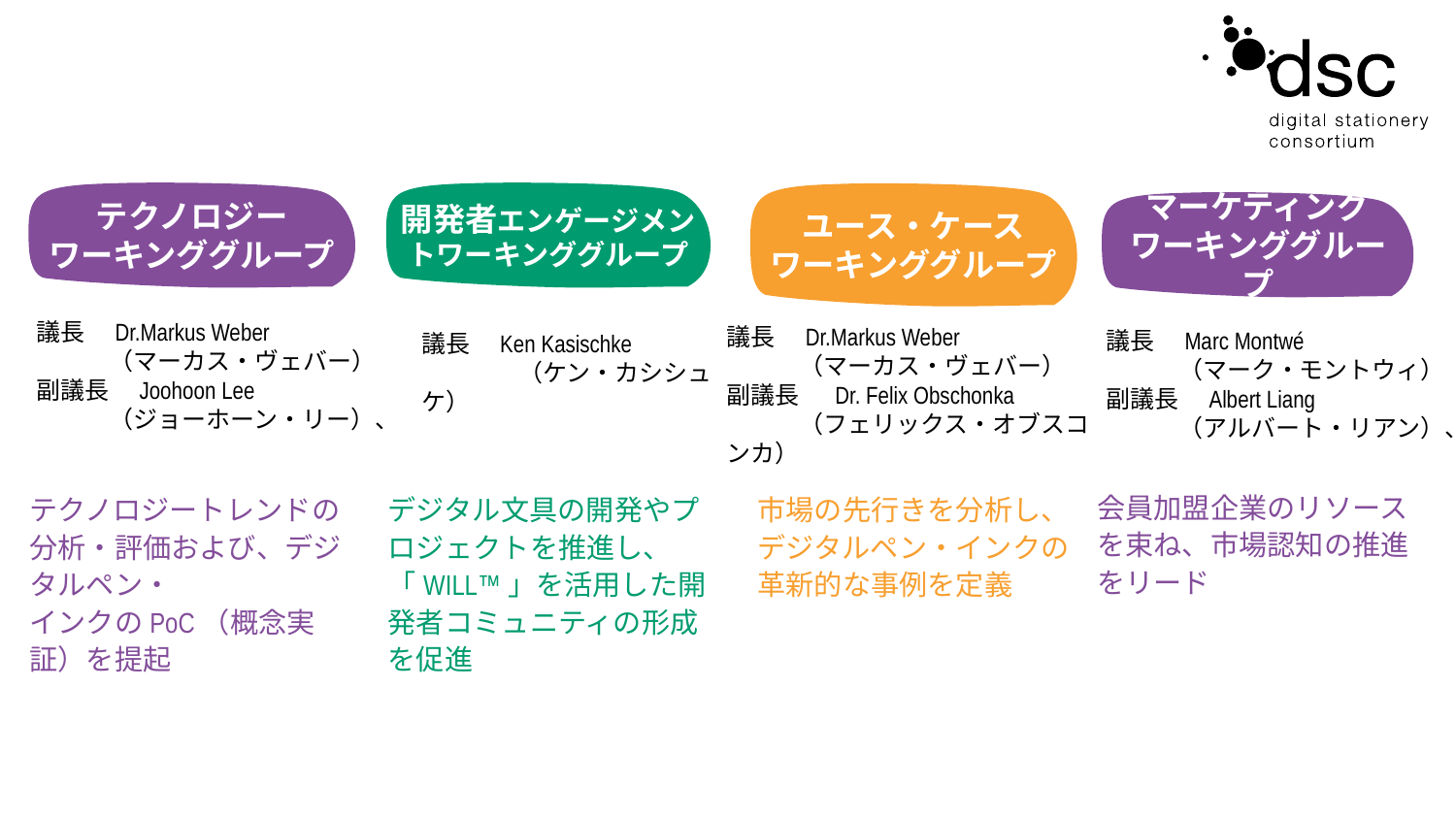

テクノロジー
ワーキンググループ
開発者エンゲージメントワーキンググループ
ユース・ケース
ワーキンググループ
マーケティング
ワーキンググループ
議長　Dr.Markus Weber
　　　（マーカス・ヴェバー）
副議長　Joohoon Lee
　　　（ジョーホーン・リー）、
議長　Dr.Markus Weber
　　　（マーカス・ヴェバー）
副議長　 Dr. Felix Obschonka
　　　（フェリックス・オブスコンカ）
議長　Marc Montwé
　　　（マーク・モントウィ）
副議長　Albert Liang
　　　（アルバート・リアン）、
議長　Ken Kasischke
　　　　（ケン・カシシュケ）
会員加盟企業のリソースを束ね、市場認知の推進をリード
テクノロジートレンドの分析・評価および、デジタルペン・
インクのPoC（概念実証）を提起
デジタル文具の開発やプロジェクトを推進し、「WILL™」を活用した開発者コミュニティの形成を促進
市場の先行きを分析し、
デジタルペン・インクの
革新的な事例を定義

9
社外秘All rights are reserved.Copyright © 2017 Digital Stationery Consortium